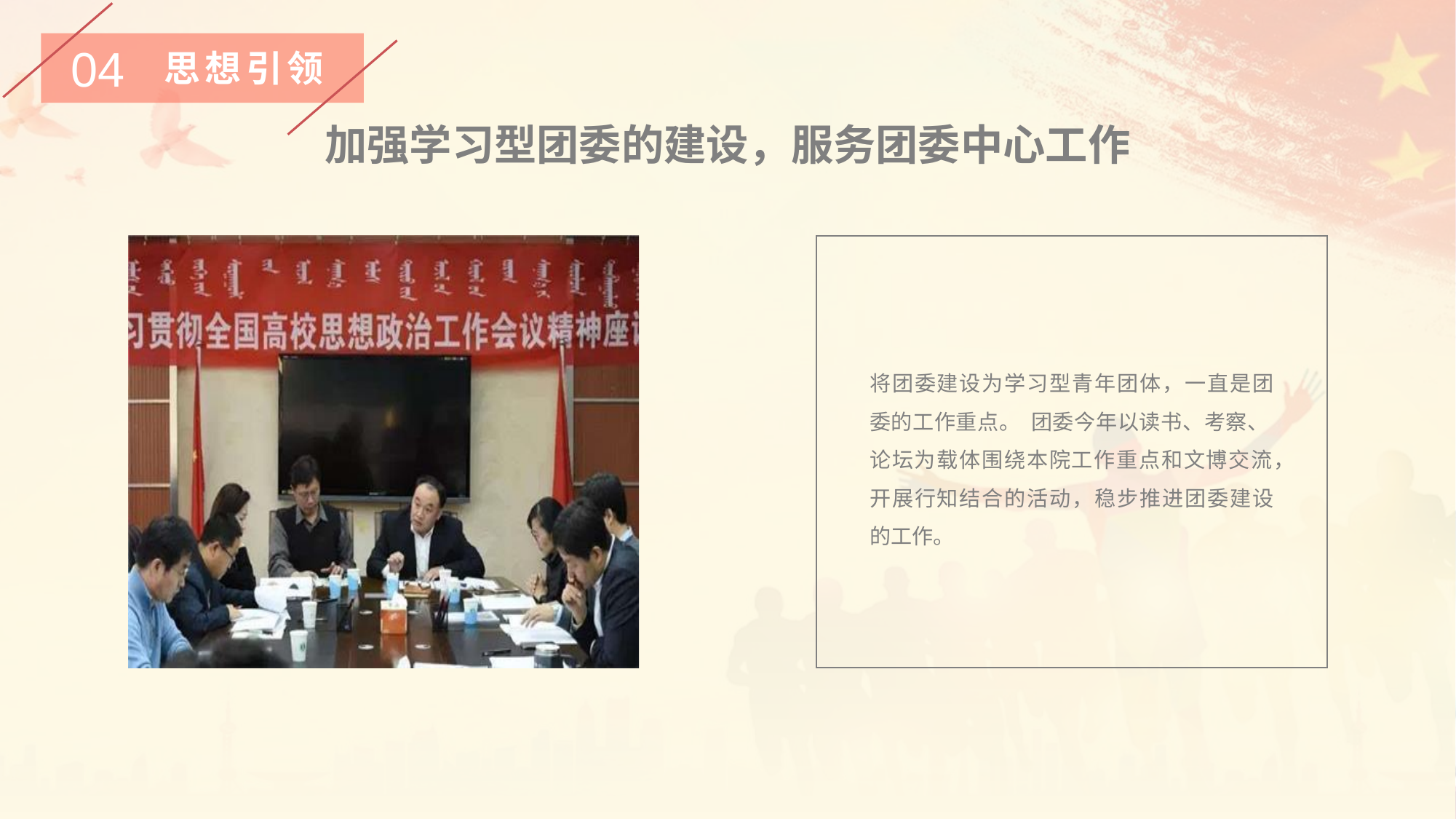

04
思想引领
加强学习型团委的建设，服务团委中心工作

将团委建设为学习型青年团体，一直是团委的工作重点。  团委今年以读书、考察、  论坛为载体围绕本院工作重点和文博交流，开展行知结合的活动，稳步推进团委建设的工作。